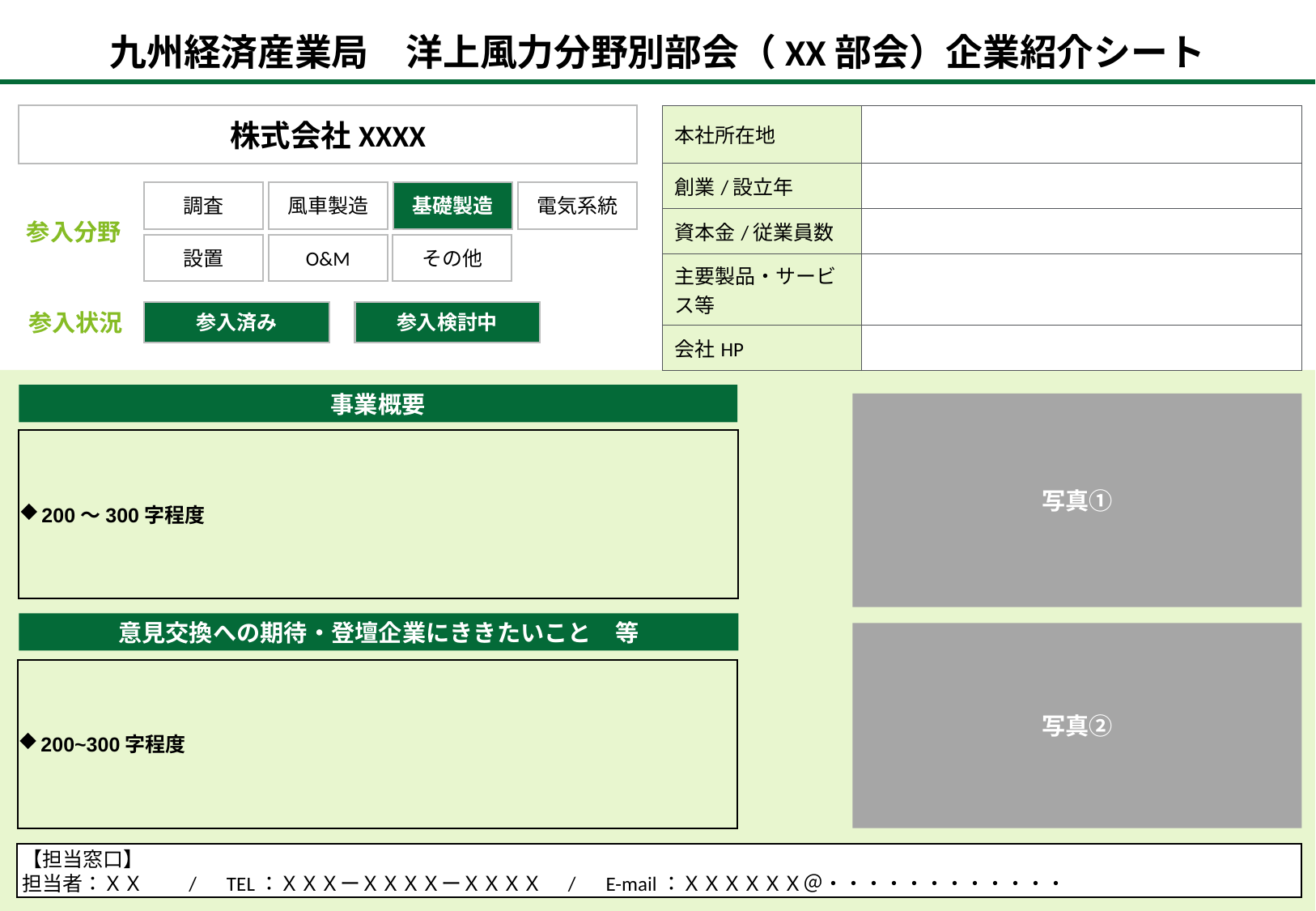

# 九州経済産業局　洋上風力分野別部会（XX部会）企業紹介シート
| 本社所在地 |  |
| --- | --- |
| 創業/設立年 |  |
| 資本金/従業員数 |  |
| 主要製品・サービス等 |  |
| 会社HP |  |
株式会社XXXX
調査
風車製造
基礎製造
電気系統
設置
O&M
その他
参入分野
参入状況
参入済み
参入検討中

事業概要
意見交換への期待・登壇企業にききたいこと　等
【担当窓口】
担当者：ＸＸ　　/　TEL：ＸＸＸーＸＸＸＸーＸＸＸＸ　/　E-mail：ＸＸＸＸＸＸ＠・・・・・・・・・・・・
写真①
200～300字程度
写真②
200~300字程度
2